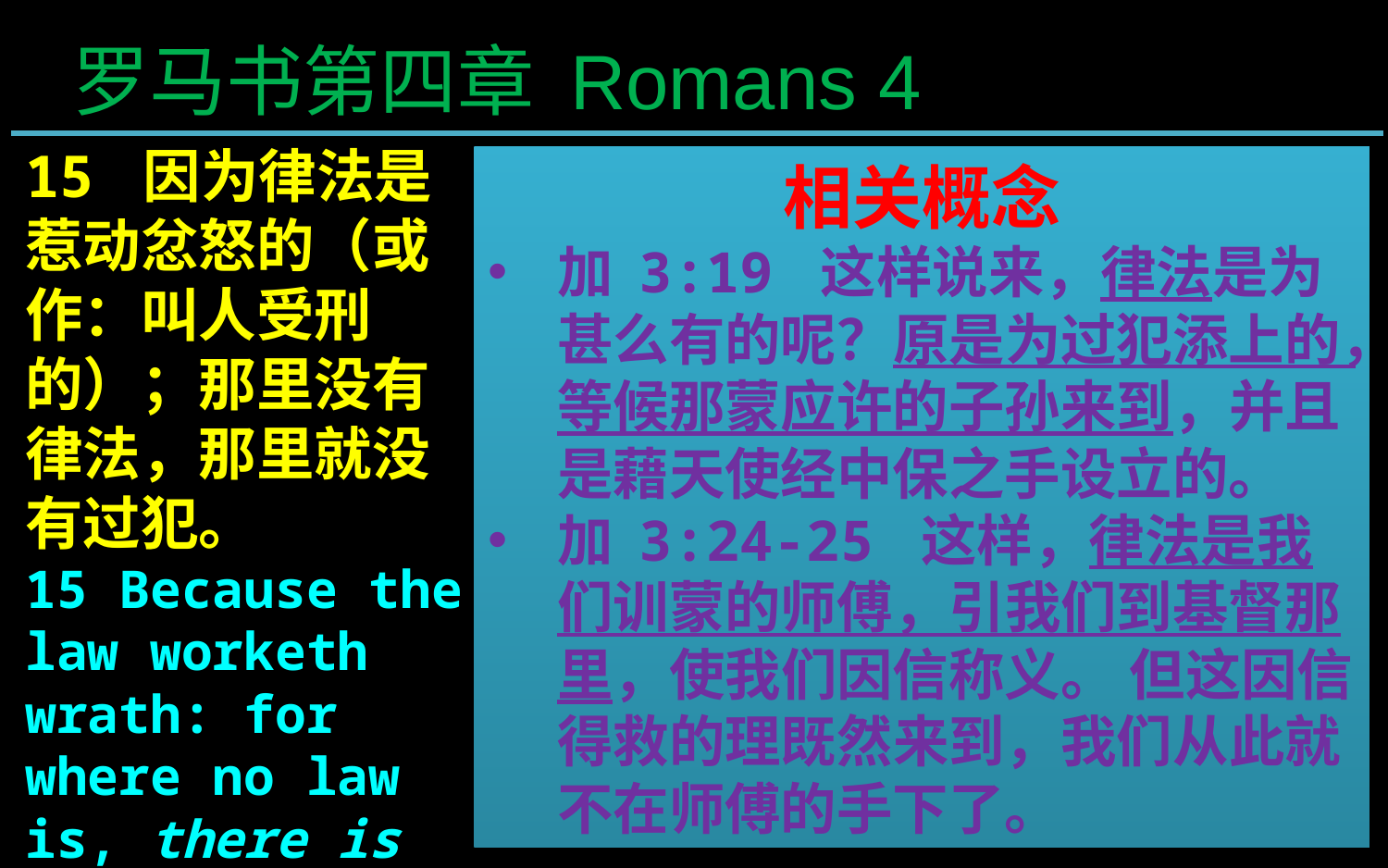

罗马书第四章 Romans 4
15 因为律法是惹动忿怒的（或作：叫人受刑的）；那里没有律法，那里就没有过犯。
15 Because the law worketh wrath: for where no law is, there is no transgression.
相关概念
加 3:19 这样说来，律法是为甚么有的呢？原是为过犯添上的，等候那蒙应许的子孙来到，并且是藉天使经中保之手设立的。
加 3:24-25 这样，律法是我们训蒙的师傅，引我们到基督那里，使我们因信称义。 但这因信得救的理既然来到，我们从此就不在师傅的手下了。